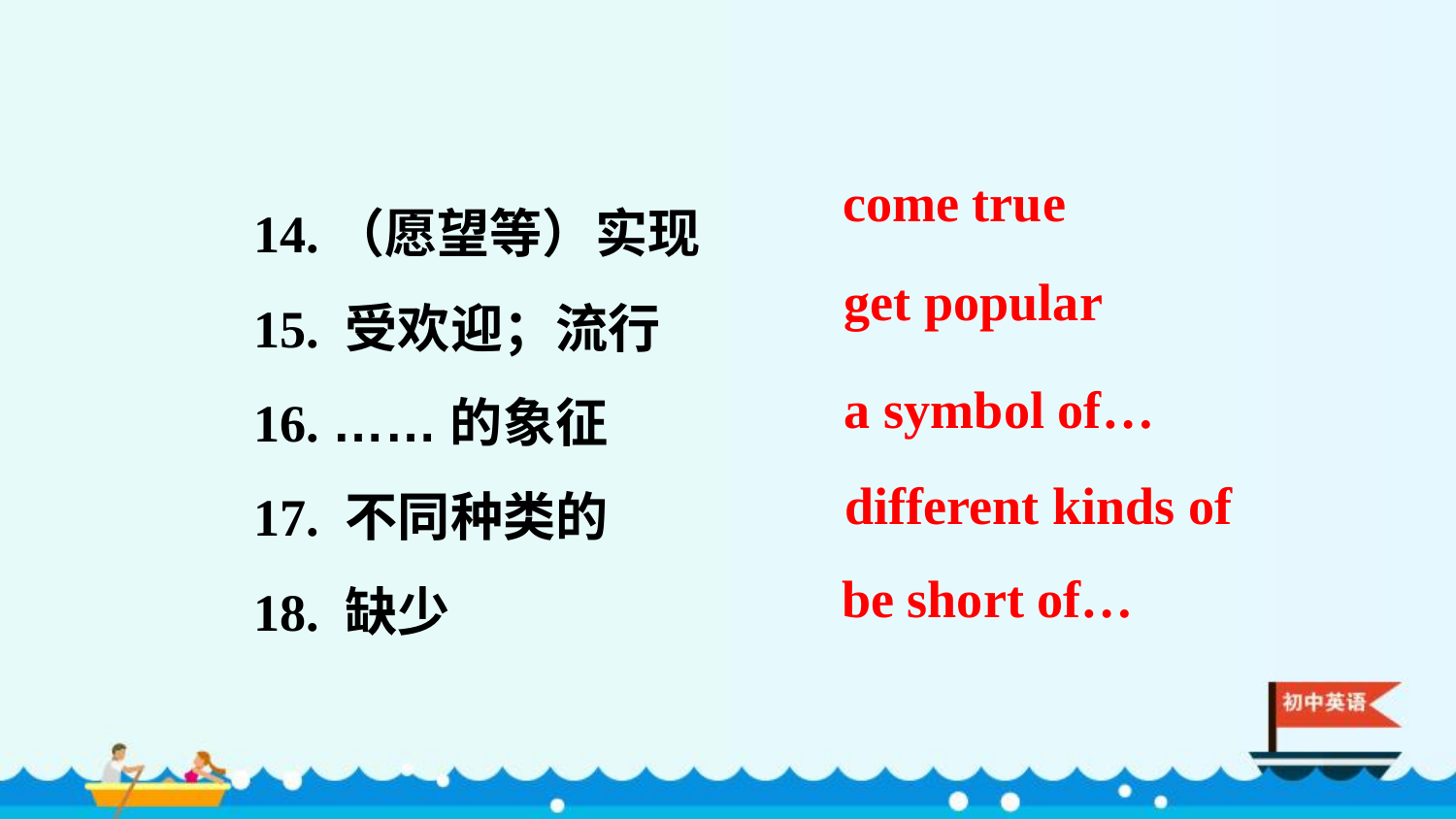

14.（愿望等）实现
15. 受欢迎；流行
16. ……的象征
17. 不同种类的
18. 缺少
come true
get popular
a symbol of…
different kinds of
be short of…